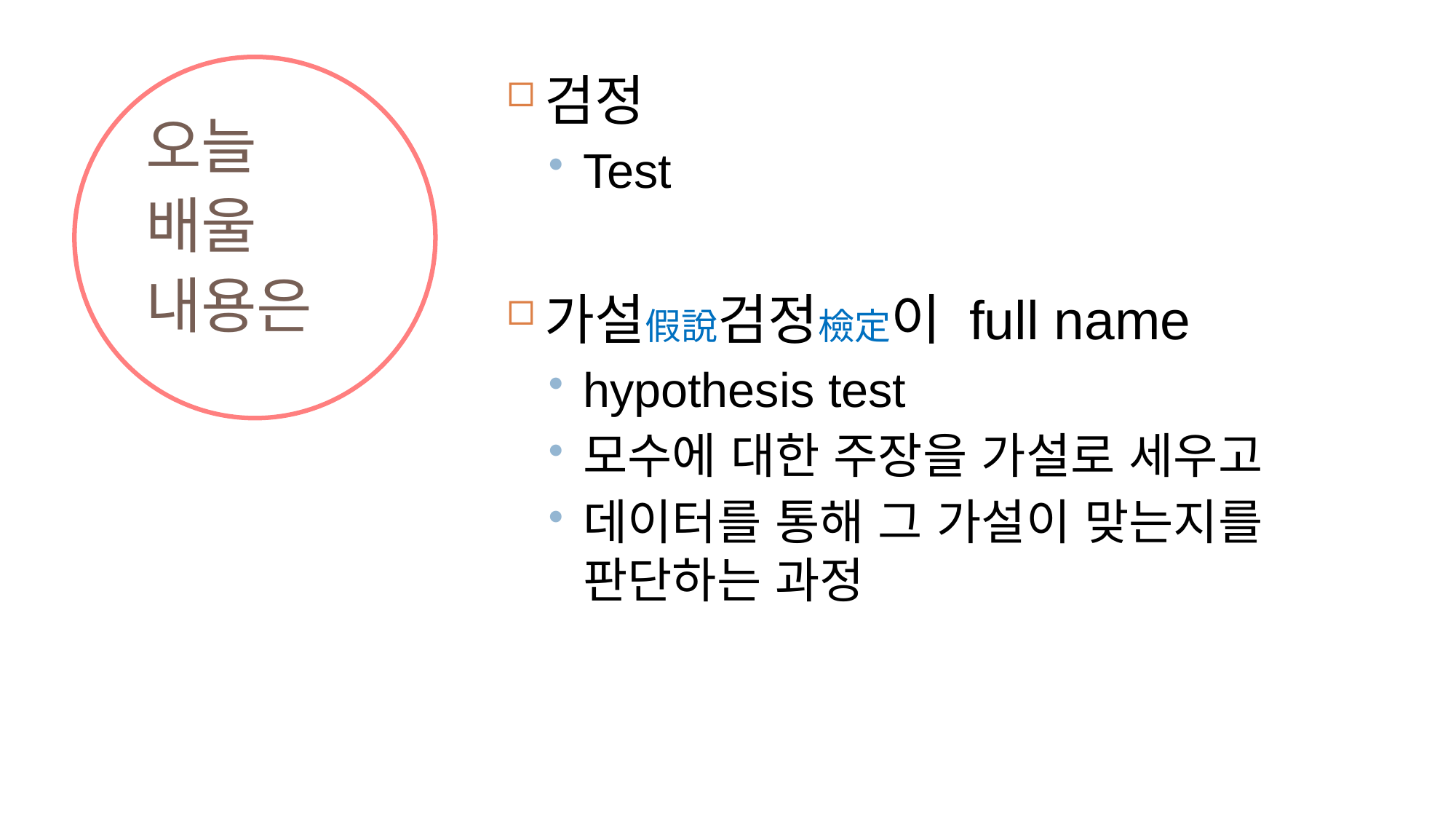

검정
Test

가설假說검정檢定이 full name
hypothesis test
모수에 대한 주장을 가설로 세우고
데이터를 통해 그 가설이 맞는지를 판단하는 과정
# 오늘 배울 내용은